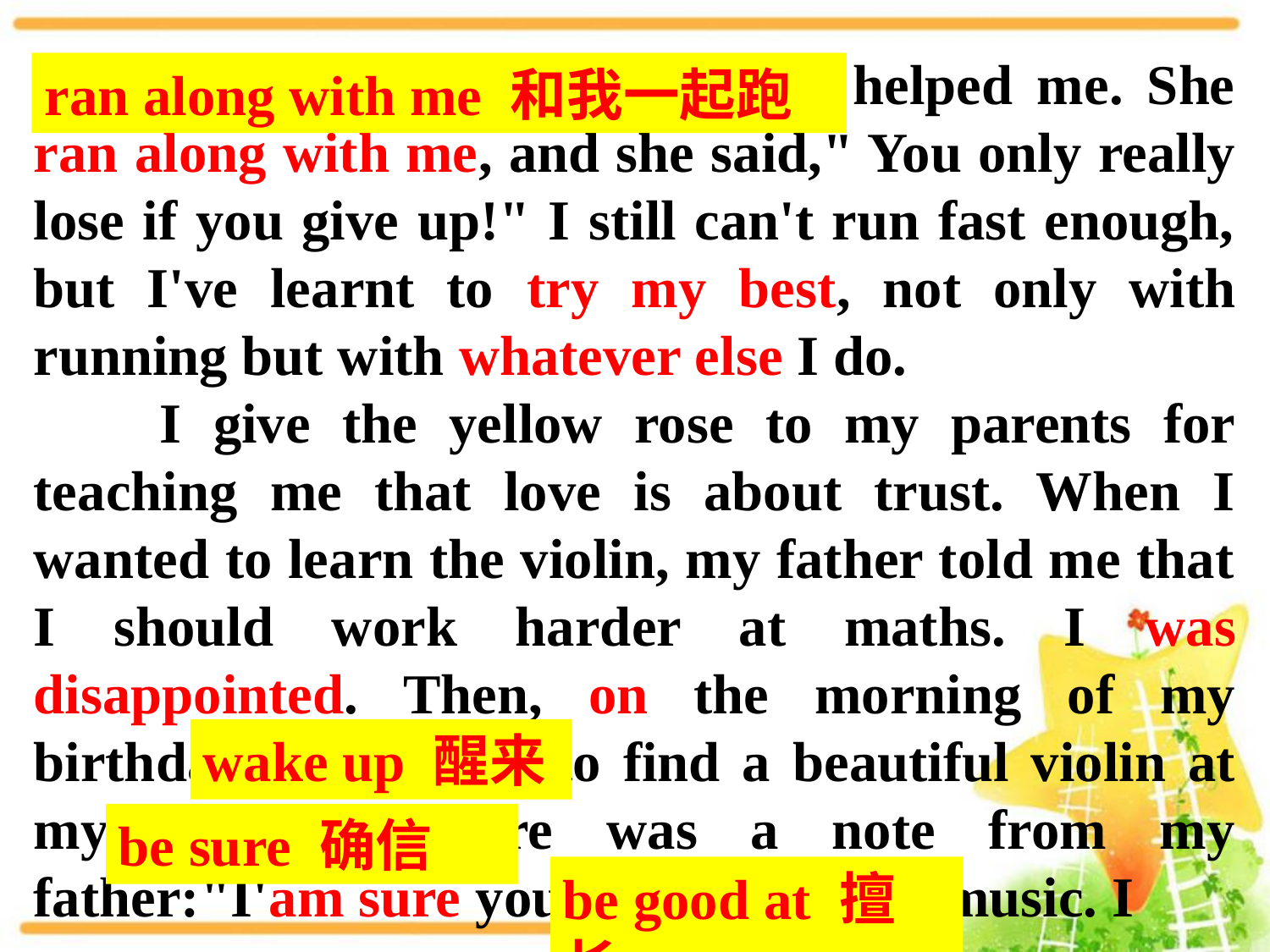

But the PE teacher, Ms Huang, helped me. She ran along with me, and she said," You only really lose if you give up!" I still can't run fast enough, but I've learnt to try my best, not only with running but with whatever else I do.
    I give the yellow rose to my parents for teaching me that love is about trust. When I wanted to learn the violin, my father told me that I should work harder at maths. I was disappointed. Then, on the morning of my birthday, I woke up to find a beautiful violin at my bedside. There was a note from my father:"I'am sure you will be good at music. I
ran along with me 和我一起跑
wake up 醒来
be sure 确信
be good at 擅长